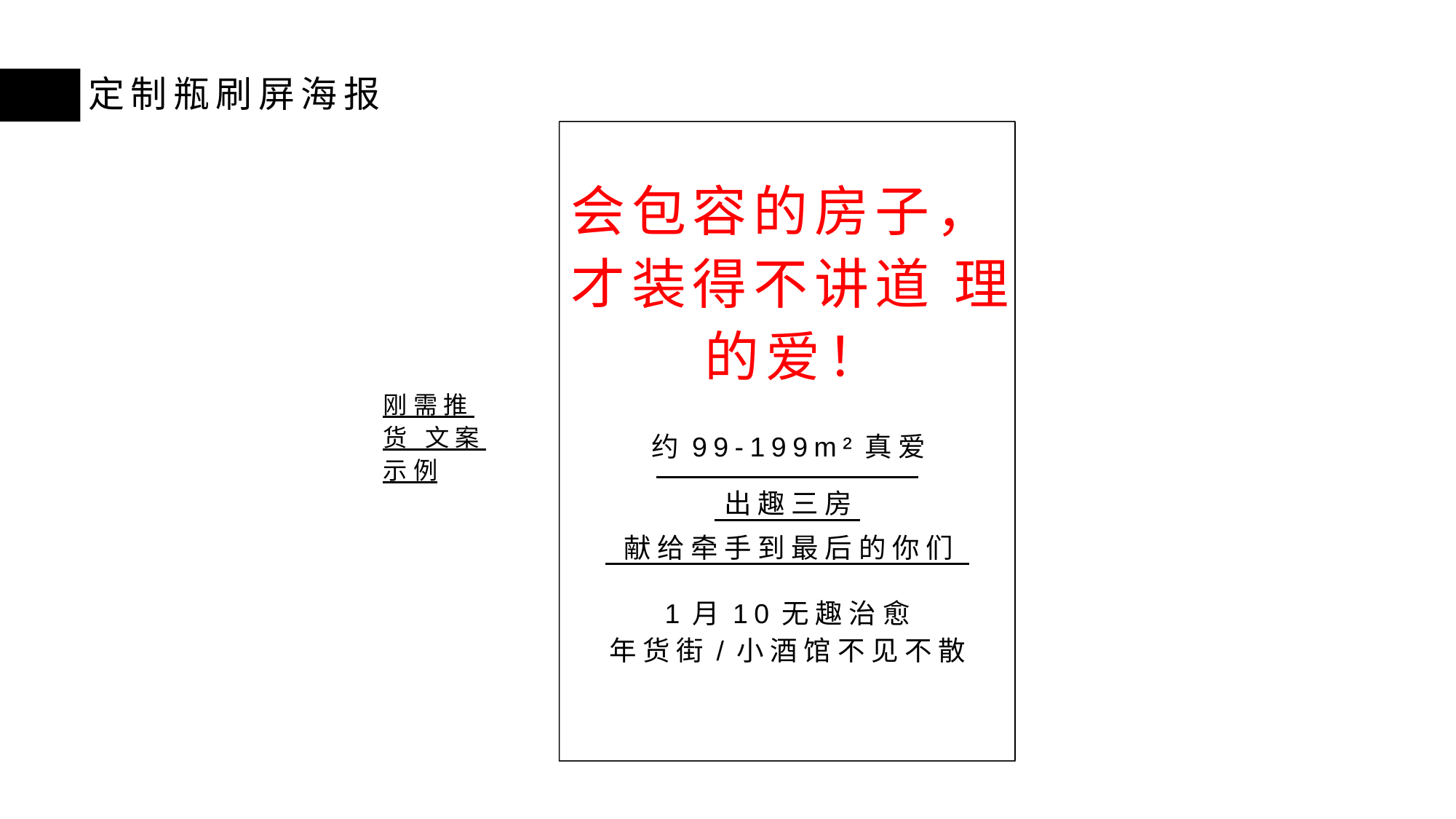

定制瓶刷屏海报

会包容的房子，  才装得不讲道 理的爱！
刚需推货 文案示例
约99-199m²真爱
出趣三房
献给牵手到最后的你们
1月10无趣治愈
年货街/小酒馆不见不散